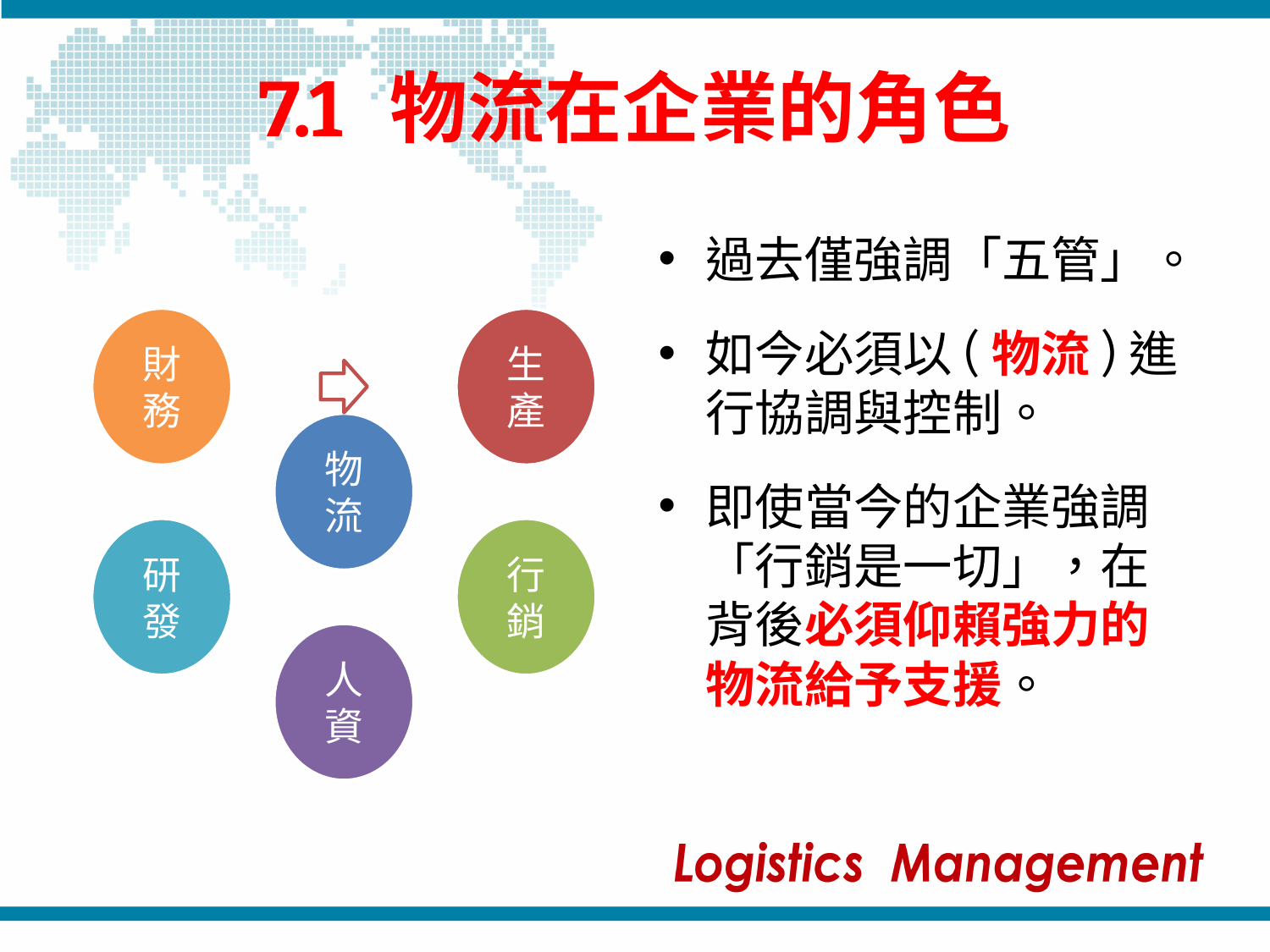

# 7.1  物流在企業的角色
物流
生產
行銷
人資
財務
研發
過去僅強調「五管」。

如今必須以(物流)進行協調與控制。

即使當今的企業強調「行銷是一切」，在背後必須仰賴強力的物流給予支援。